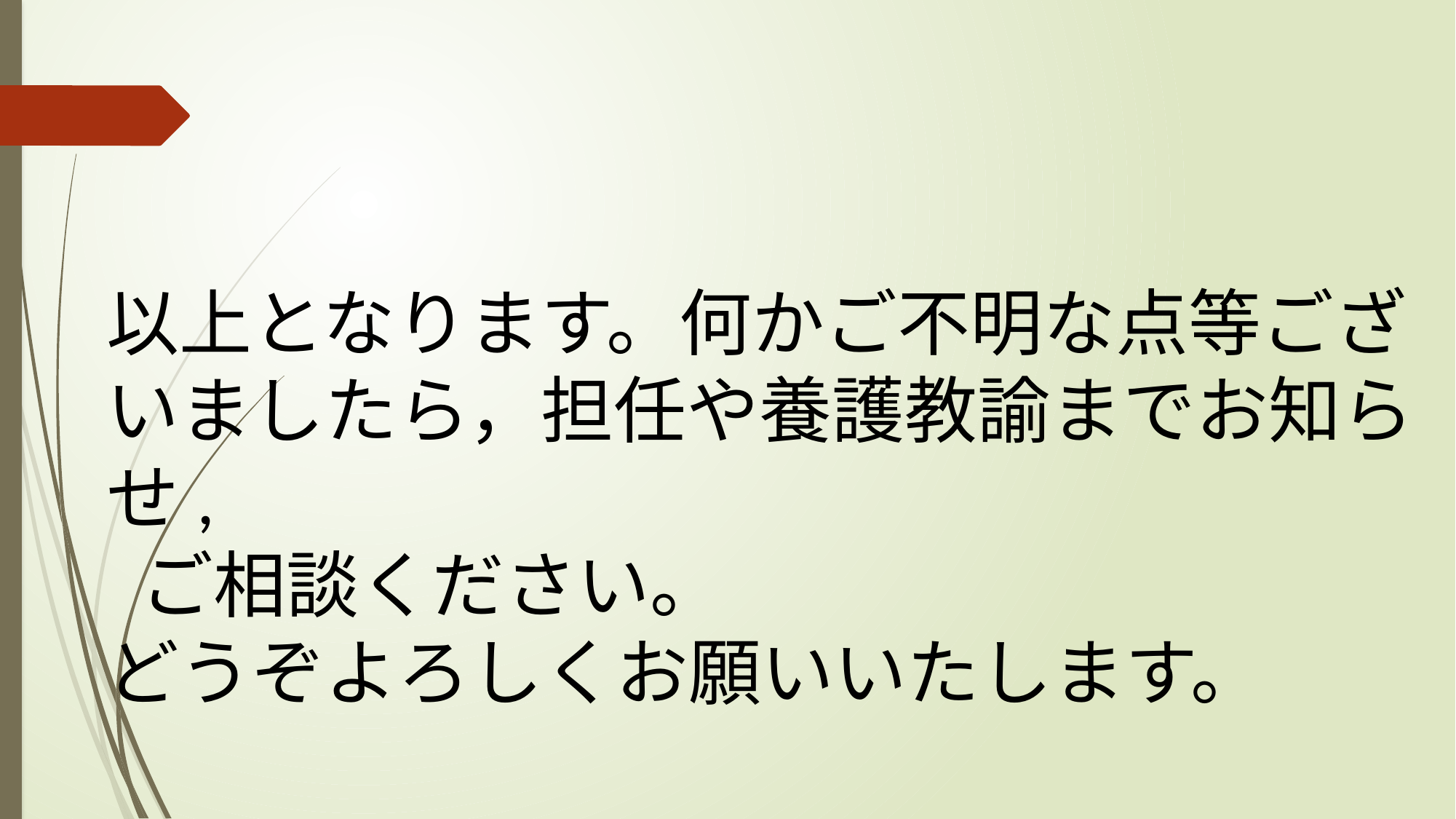

以上となります。何かご不明な点等ございましたら，担任や養護教諭までお知らせ,
 ご相談ください。
どうぞよろしくお願いいたします。